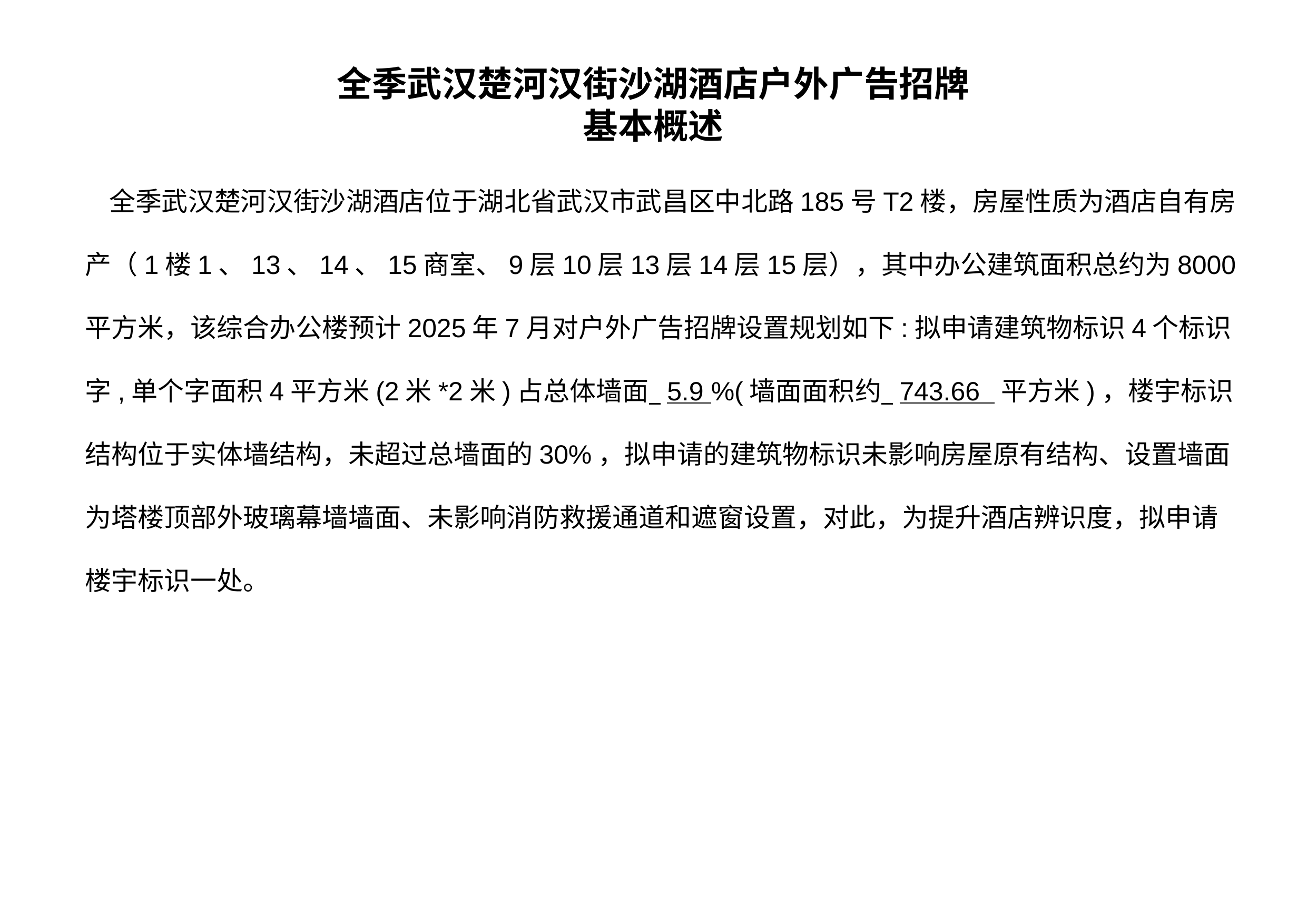

全季武汉楚河汉街沙湖酒店户外广告招牌基本概述

     全季武汉楚河汉街沙湖酒店位于湖北省武汉市武昌区中北路185号T2楼，房屋性质为酒店自有房产（1楼1、13、14、15商室、9层10层13层14层15层），其中办公建筑面积总约为8000平方米，该综合办公楼预计2025年7月对户外广告招牌设置规划如下:拟申请建筑物标识4个标识字,单个字面积4平方米(2米*2米)占总体墙面  5.9 %(墙面面积约  743.66  平方米)，楼宇标识结构位于实体墙结构，未超过总墙面的30%，拟申请的建筑物标识未影响房屋原有结构、设置墙面为塔楼顶部外玻璃幕墙墙面、未影响消防救援通道和遮窗设置，对此，为提升酒店辨识度，拟申请楼宇标识一处。